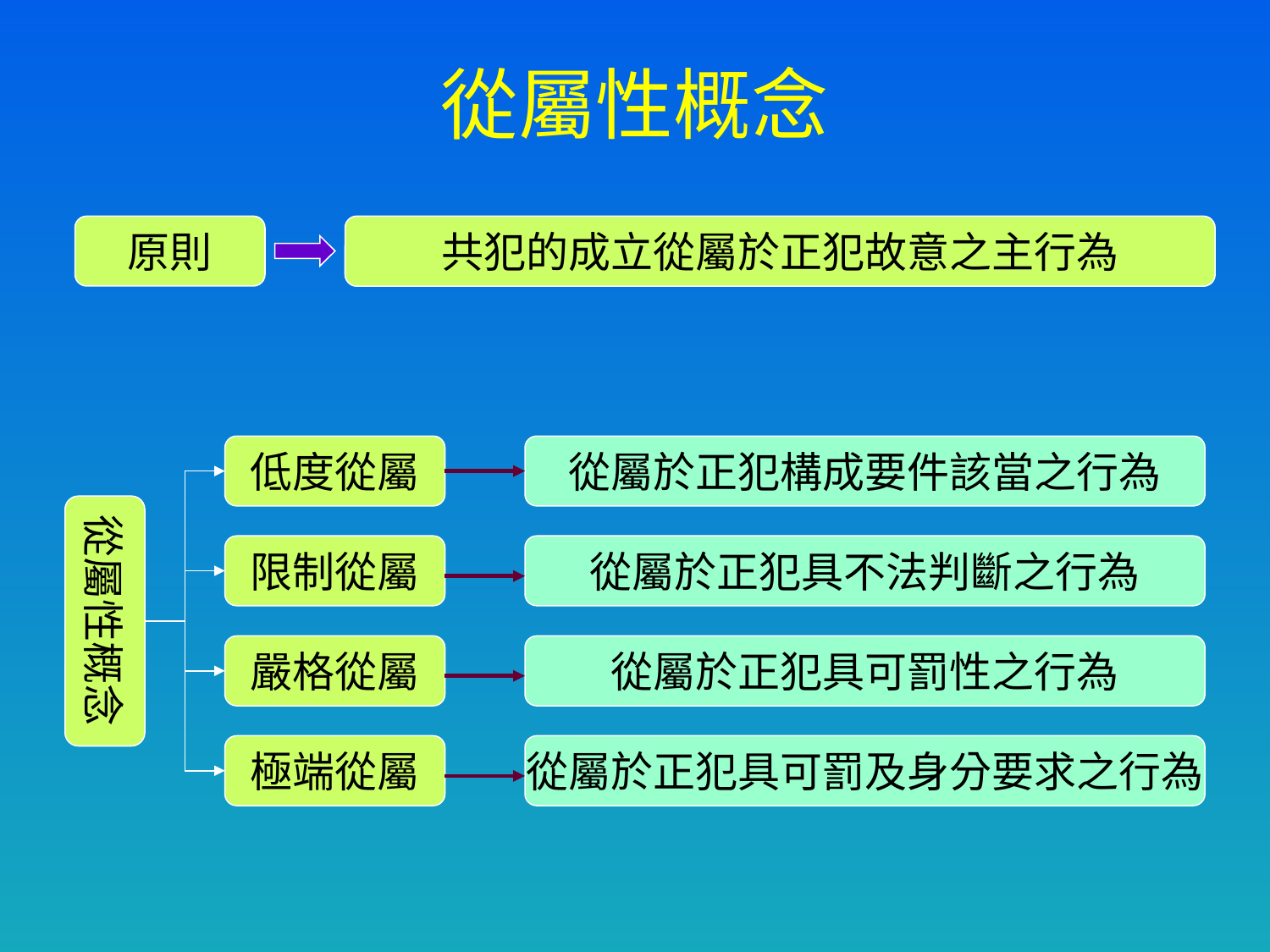

# 從屬性概念
原則
共犯的成立從屬於正犯故意之主行為

低度從屬
從屬於正犯構成要件該當之行為
從屬性概念
限制從屬
從屬於正犯具不法判斷之行為
嚴格從屬
從屬於正犯具可罰性之行為
極端從屬
從屬於正犯具可罰及身分要求之行為